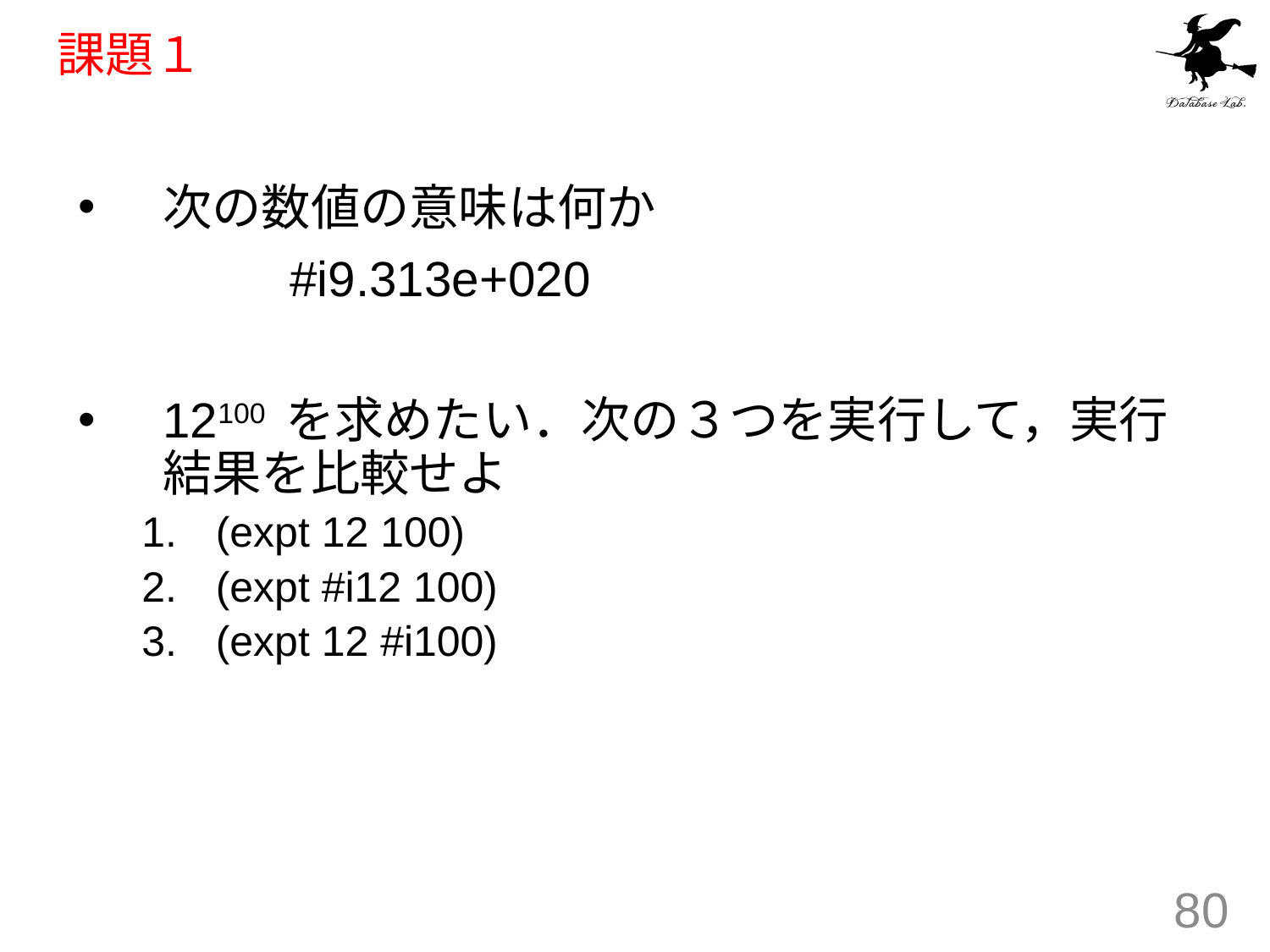

# 課題１
次の数値の意味は何か
		#i9.313e+020

12100 を求めたい．次の３つを実行して，実行結果を比較せよ
(expt 12 100)
(expt #i12 100)
(expt 12 #i100)

80